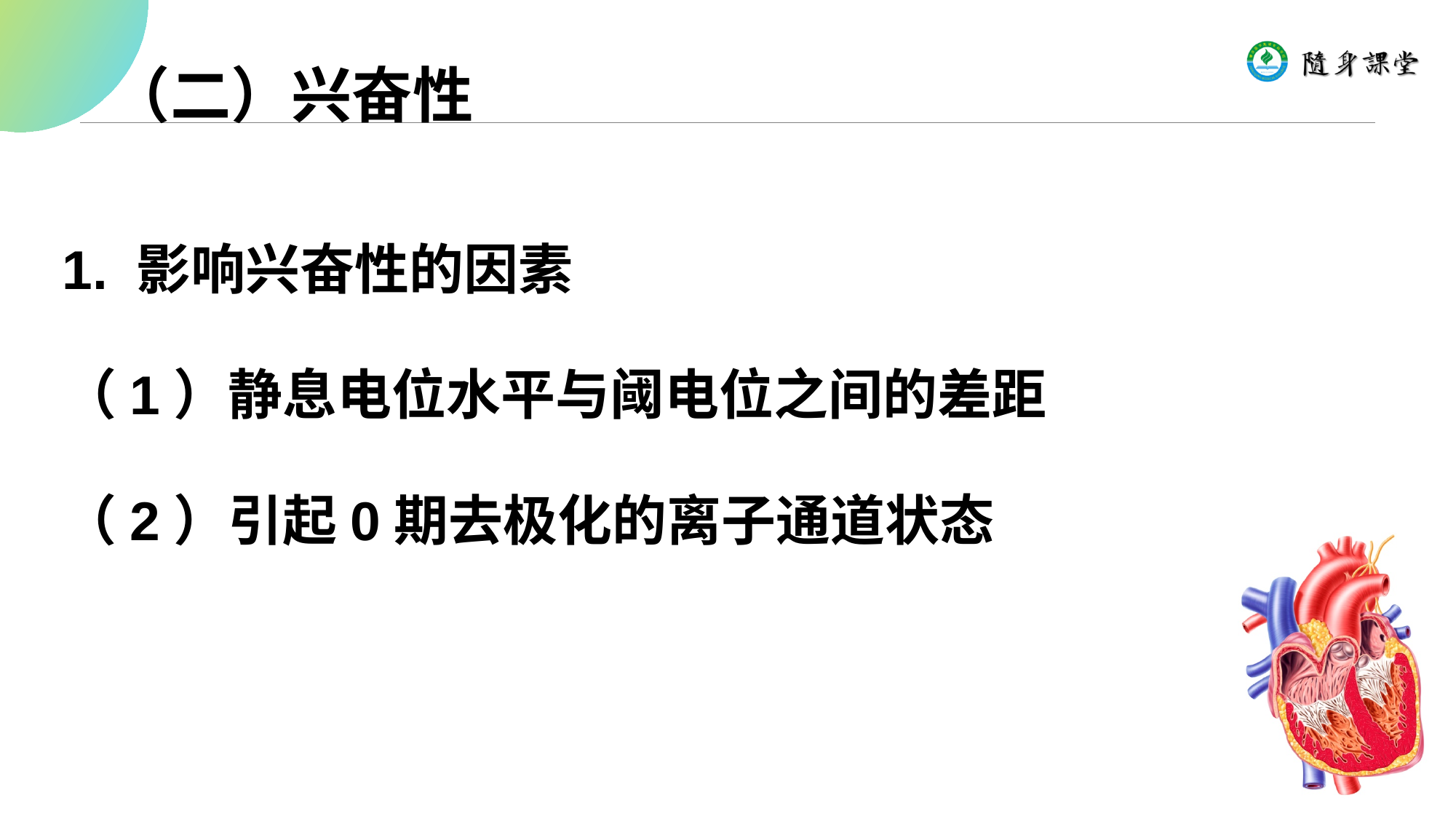

# （二）兴奋性
1. 影响兴奋性的因素
（1）静息电位水平与阈电位之间的差距
（2）引起0期去极化的离子通道状态